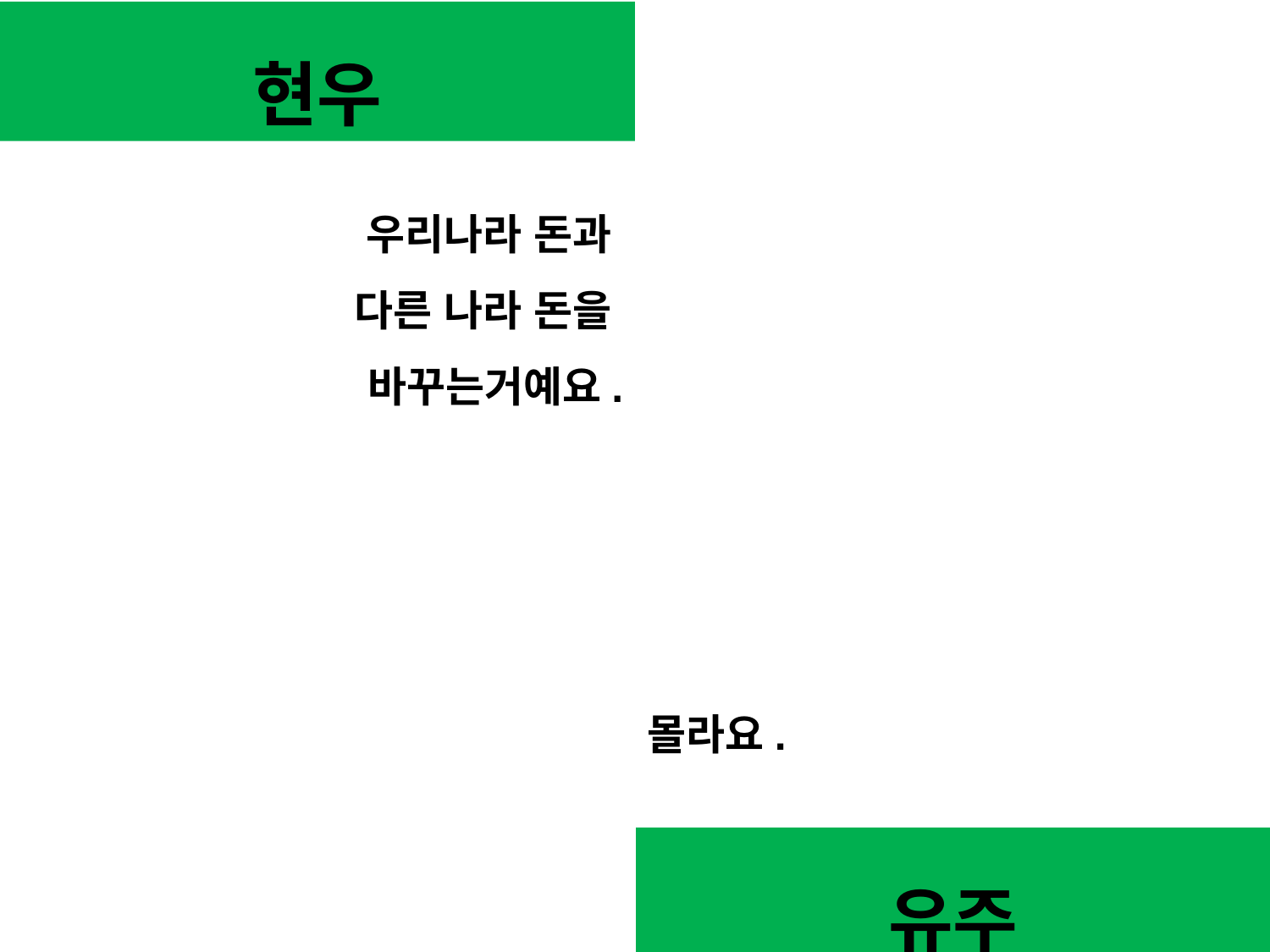

현우
우리나라 돈과
다른 나라 돈을
바꾸는거예요.
몰라요.
유주